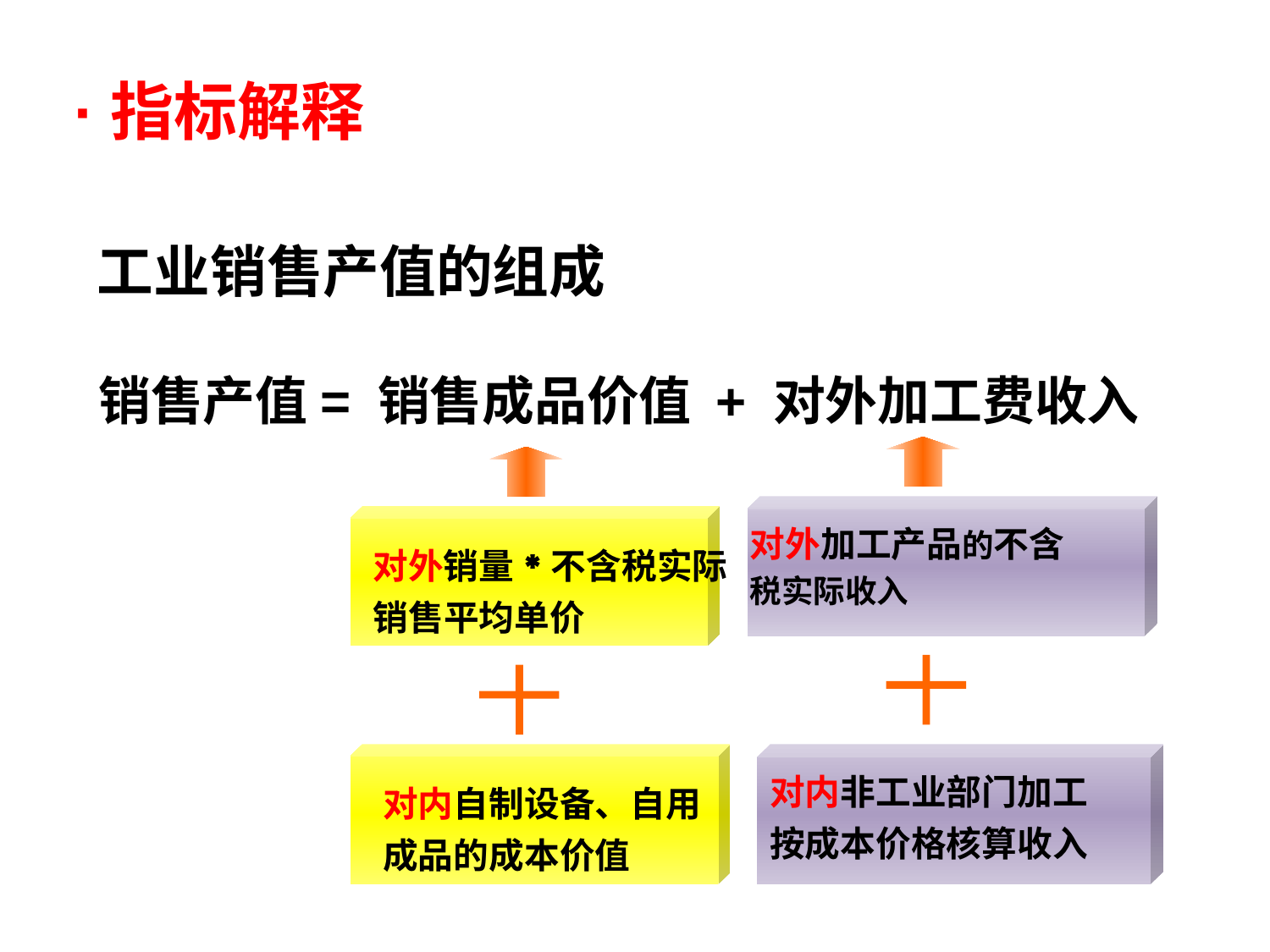

·指标解释
工业销售产值的组成
 销售产值= 销售成品价值 + 对外加工费收入

对外加工产品的不含
税实际收入
对外销量*不含税实际
销售平均单价

对内非工业部门加工
按成本价格核算收入
对内自制设备、自用
成品的成本价值